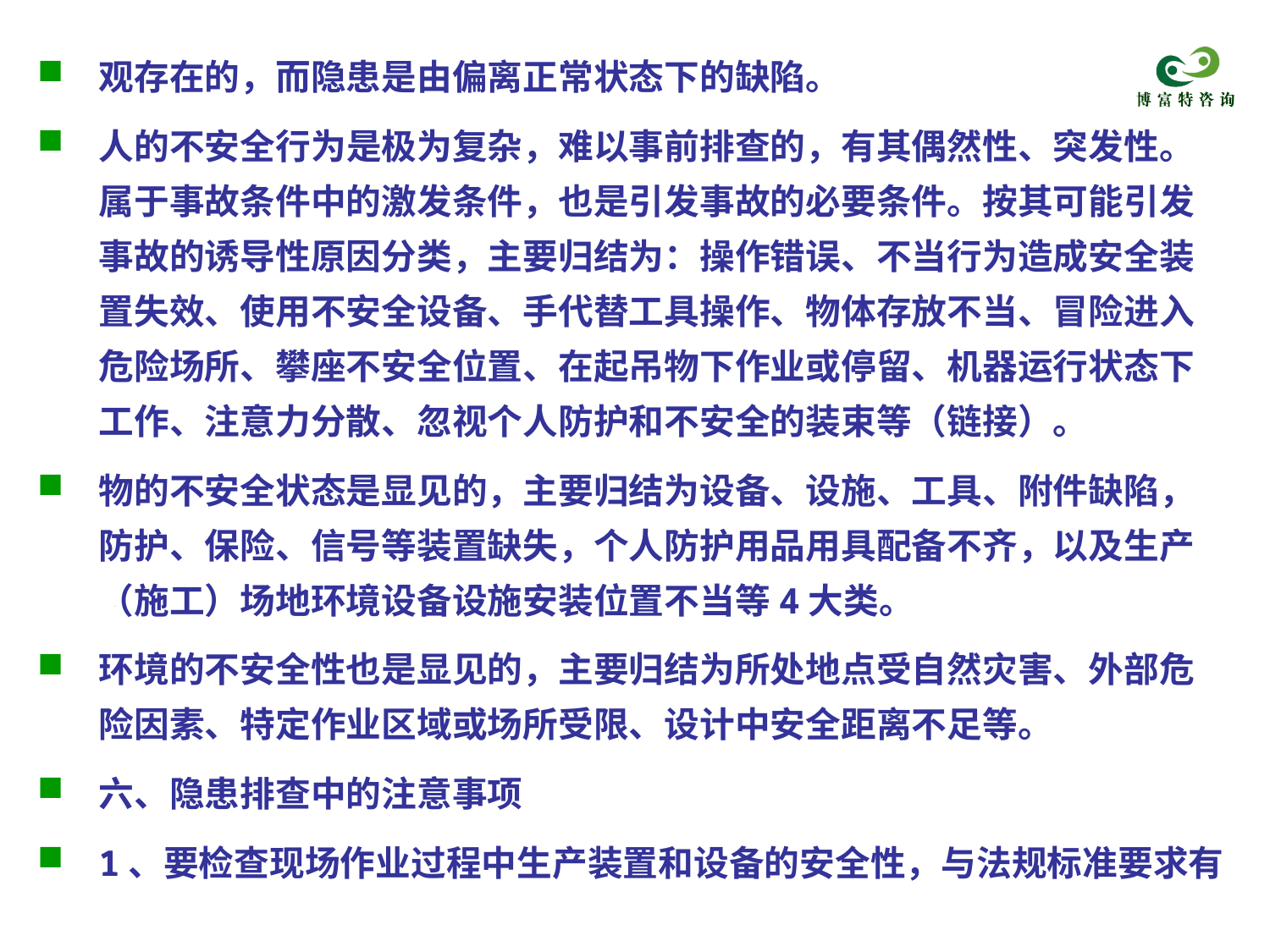

观存在的，而隐患是由偏离正常状态下的缺陷。
人的不安全行为是极为复杂，难以事前排查的，有其偶然性、突发性。属于事故条件中的激发条件，也是引发事故的必要条件。按其可能引发事故的诱导性原因分类，主要归结为：操作错误、不当行为造成安全装置失效、使用不安全设备、手代替工具操作、物体存放不当、冒险进入危险场所、攀座不安全位置、在起吊物下作业或停留、机器运行状态下工作、注意力分散、忽视个人防护和不安全的装束等（链接）。
物的不安全状态是显见的，主要归结为设备、设施、工具、附件缺陷，防护、保险、信号等装置缺失，个人防护用品用具配备不齐，以及生产（施工）场地环境设备设施安装位置不当等4大类。
环境的不安全性也是显见的，主要归结为所处地点受自然灾害、外部危险因素、特定作业区域或场所受限、设计中安全距离不足等。
六、隐患排查中的注意事项
1、要检查现场作业过程中生产装置和设备的安全性，与法规标准要求有